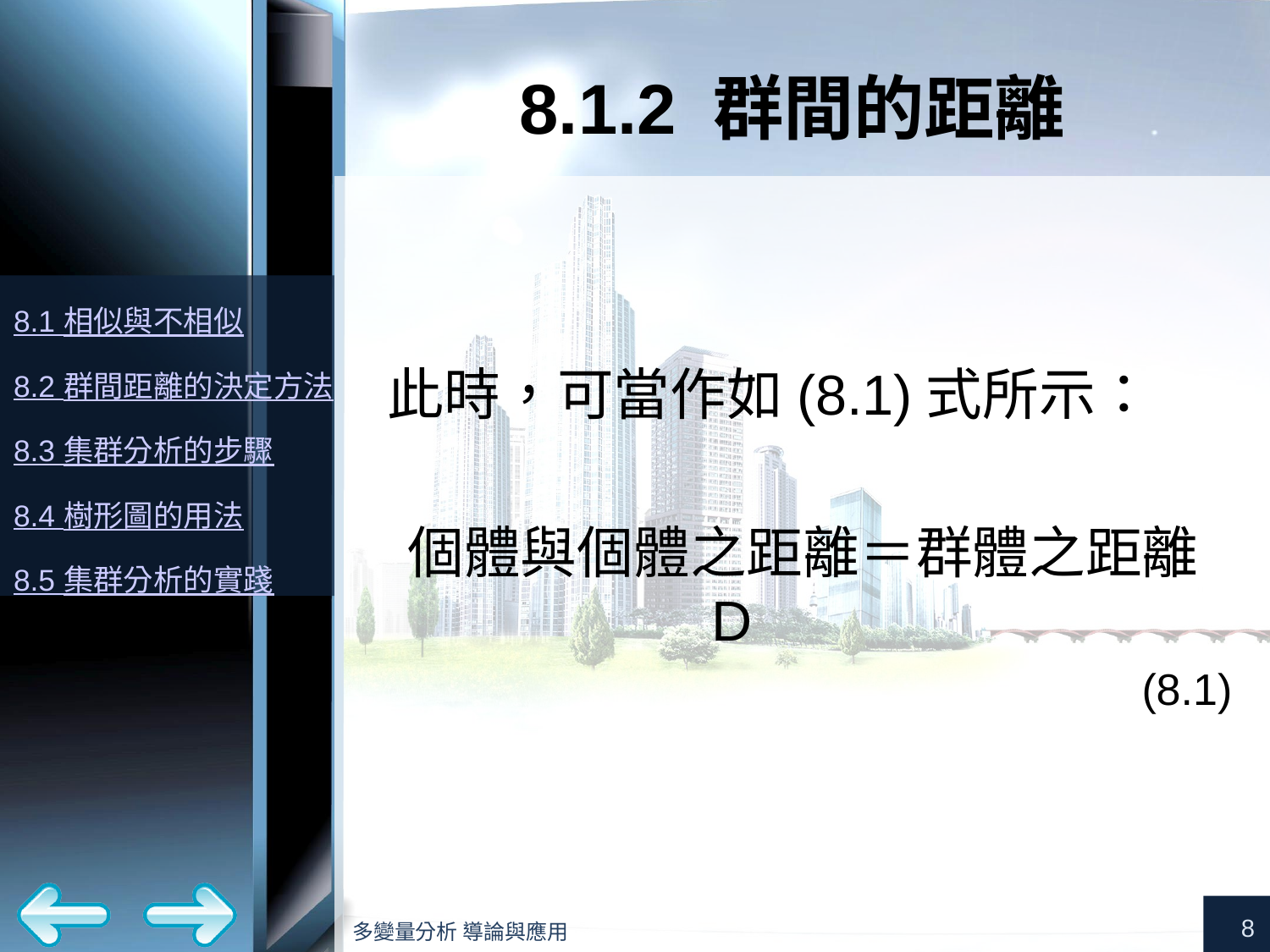

# 8.1.2 群間的距離
此時，可當作如(8.1)式所示：

個體與個體之距離＝群體之距離D
(8.1)
8
多變量分析 導論與應用